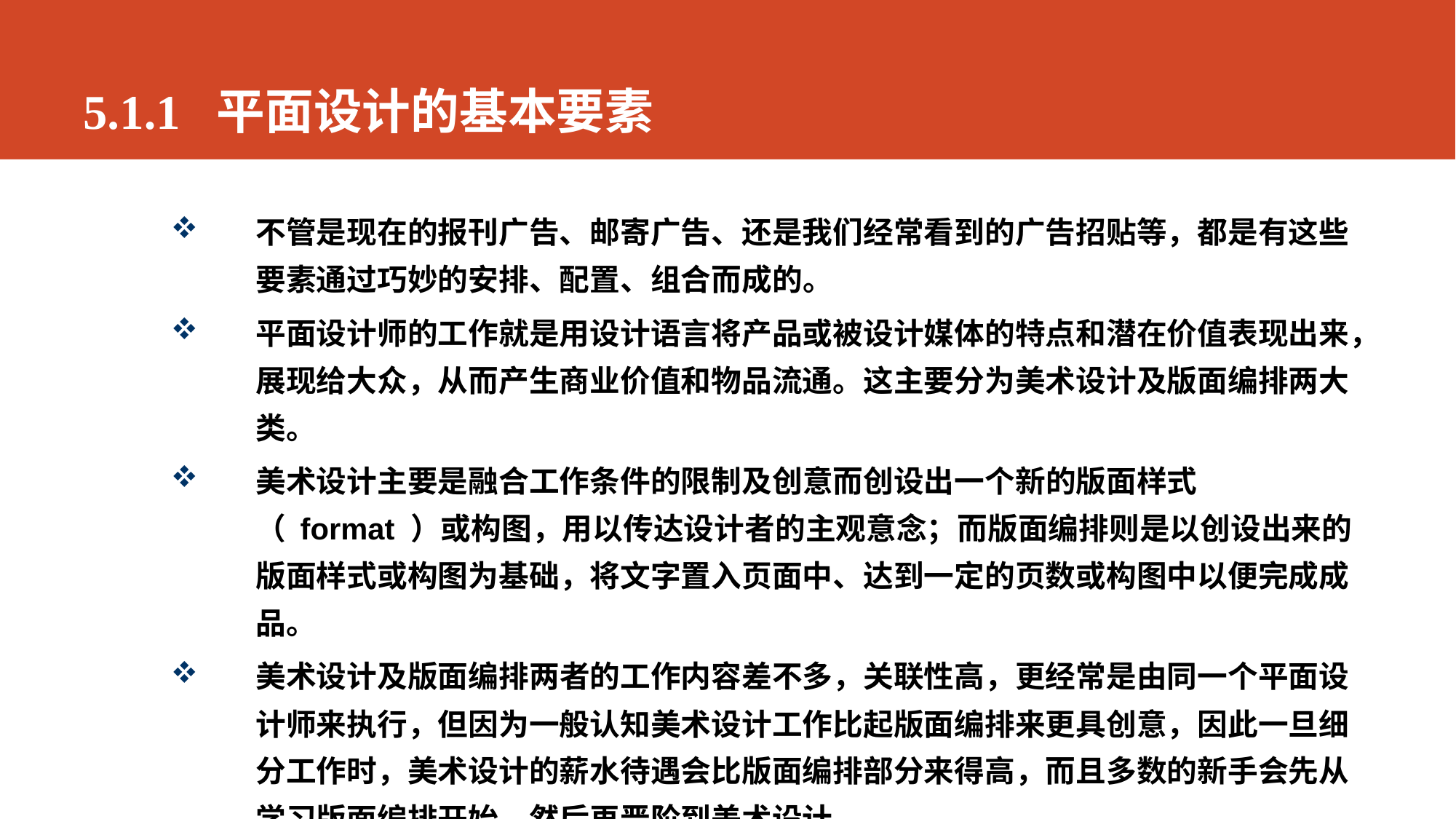

# 5.1.1  平面设计的基本要素
不管是现在的报刊广告、邮寄广告、还是我们经常看到的广告招贴等，都是有这些要素通过巧妙的安排、配置、组合而成的。
平面设计师的工作就是用设计语言将产品或被设计媒体的特点和潜在价值表现出来，展现给大众，从而产生商业价值和物品流通。这主要分为美术设计及版面编排两大类。
美术设计主要是融合工作条件的限制及创意而创设出一个新的版面样式（ format ）或构图，用以传达设计者的主观意念；而版面编排则是以创设出来的版面样式或构图为基础，将文字置入页面中、达到一定的页数或构图中以便完成成品。
美术设计及版面编排两者的工作内容差不多，关联性高，更经常是由同一个平面设计师来执行，但因为一般认知美术设计工作比起版面编排来更具创意，因此一旦细分工作时，美术设计的薪水待遇会比版面编排部分来得高，而且多数的新手会先从学习版面编排开始，然后再晋阶到美术设计。